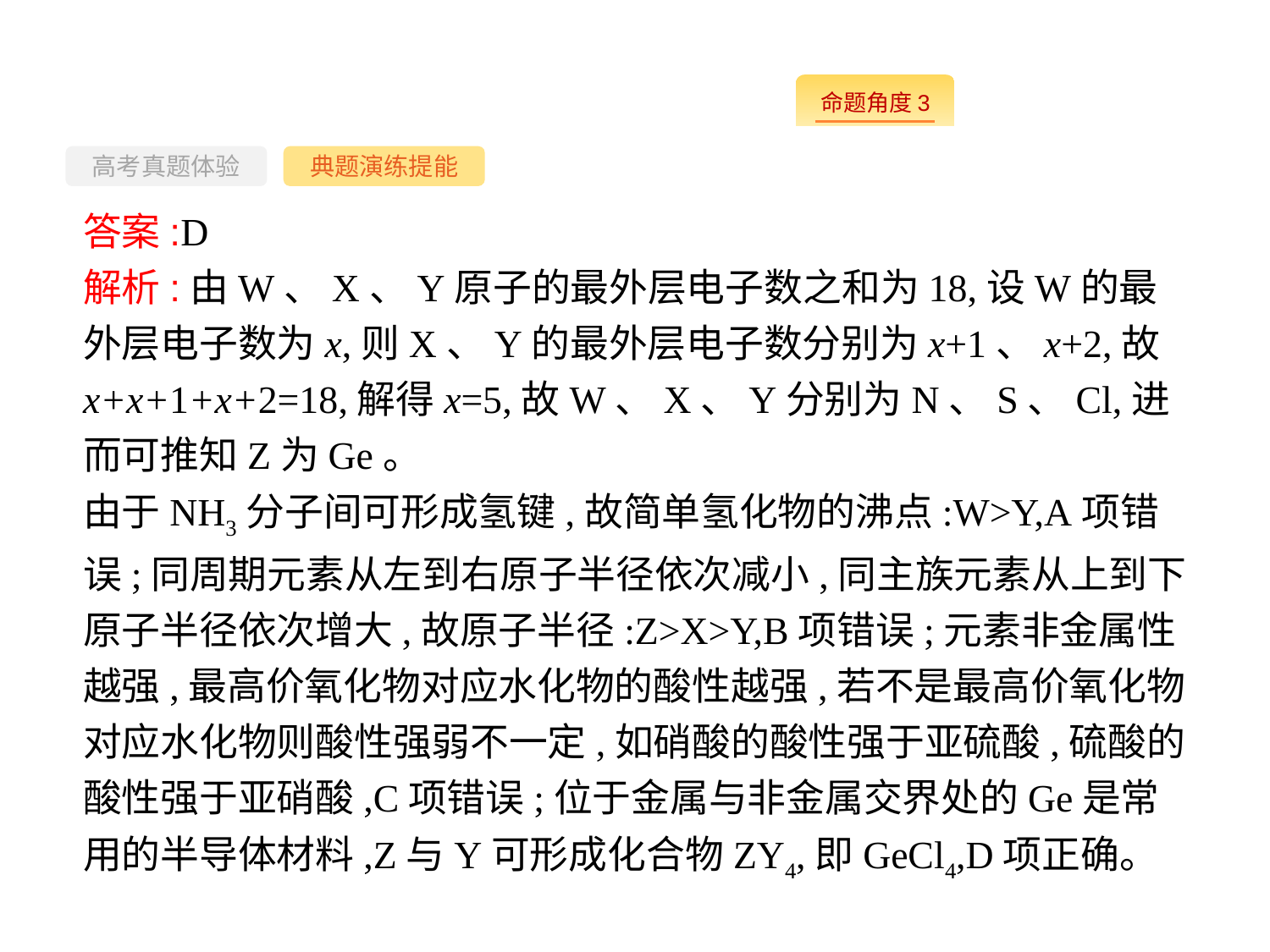

-94-
高考真题体验
典题演练提能
答案:D
解析:由W、X、Y原子的最外层电子数之和为18,设W的最外层电子数为x,则X、Y的最外层电子数分别为x+1、x+2,故x+x+1+x+2=18,解得x=5,故W、X、Y分别为N、S、Cl,进而可推知Z为Ge。
由于NH3分子间可形成氢键,故简单氢化物的沸点:W>Y,A项错误;同周期元素从左到右原子半径依次减小,同主族元素从上到下原子半径依次增大,故原子半径:Z>X>Y,B项错误;元素非金属性越强,最高价氧化物对应水化物的酸性越强,若不是最高价氧化物对应水化物则酸性强弱不一定,如硝酸的酸性强于亚硫酸,硫酸的酸性强于亚硝酸,C项错误;位于金属与非金属交界处的Ge是常用的半导体材料,Z与Y可形成化合物ZY4,即GeCl4,D项正确。